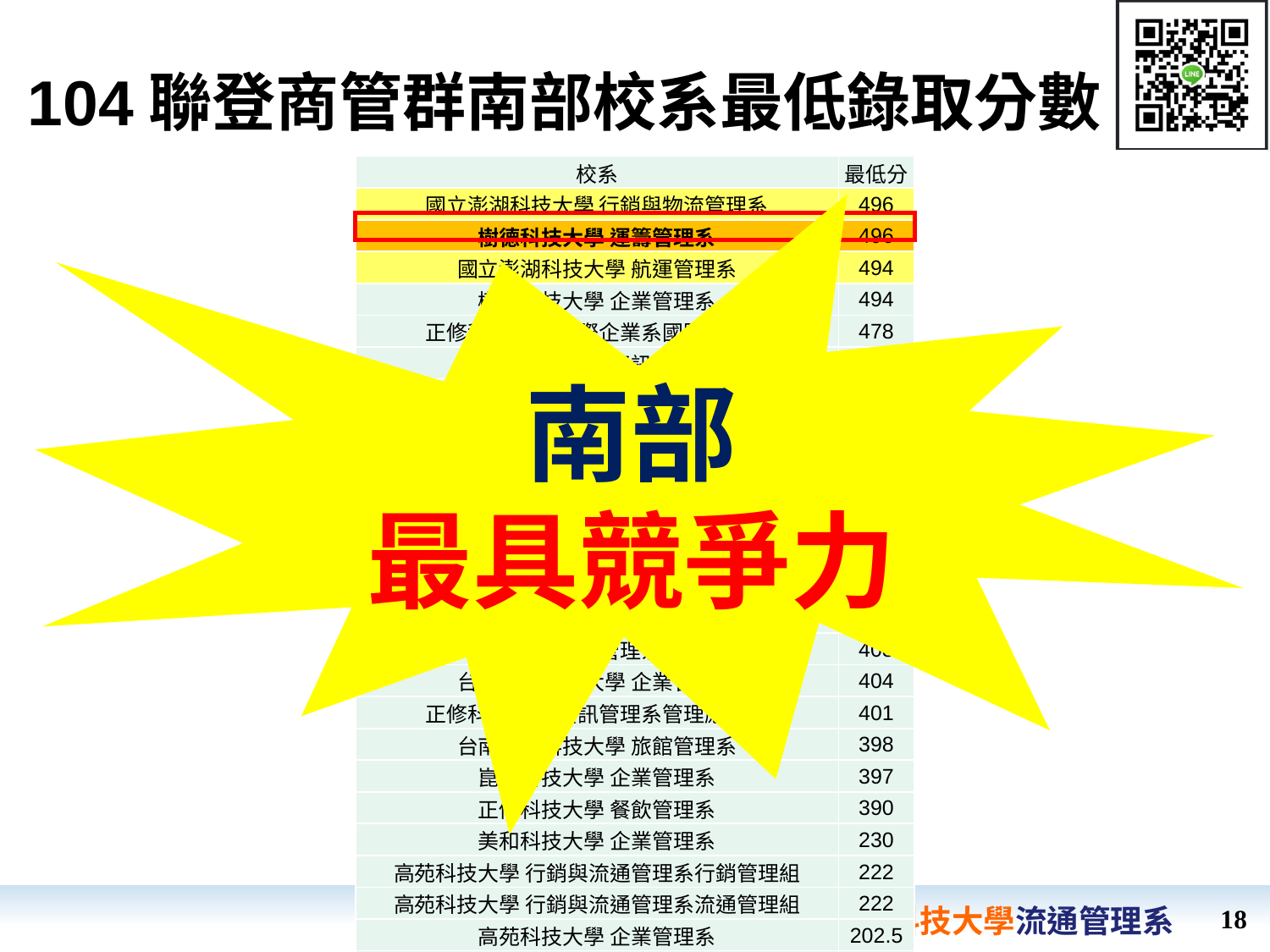

# 104聯登商管群南部校系最低錄取分數
| 校系 | 最低分 |
| --- | --- |
| 國立澎湖科技大學 行銷與物流管理系 | 496 |
| 樹德科技大學 運籌管理系 | 496 |
| 國立澎湖科技大學 航運管理系 | 494 |
| 樹德科技大學 企業管理系 | 494 |
| 正修科技大學 國際企業系國際貿易組 | 478 |
| 南臺科技大學 資訊傳播系 | 476 |
| 南臺科技大學 資訊管理系 | 474 |
| 南臺科技大學 管理與資訊系電子商務組 | 470 |
| 正修科技大學 企業管理系流通管理組 | 469 |
| 國立澎湖科技大學 資訊管理系 | 468 |
| 南臺科技大學 企業電子化學位學程 | 466 |
| 正修科技大學 金融管理系財富管理組 | 456 |
| 正修科技大學 工業工程與管理系工業工程組 | 416 |
| 正修科技大學 資訊管理系資訊應用組 | 413 |
| 正修科技大學 金融管理系金融行銷組 | 408 |
| 台南應用科技大學 企業管理系 | 404 |
| 正修科技大學 資訊管理系管理應用組 | 401 |
| 台南應用科技大學 旅館管理系 | 398 |
| 崑山科技大學 企業管理系 | 397 |
| 正修科技大學 餐飲管理系 | 390 |
| 美和科技大學 企業管理系 | 230 |
| 高苑科技大學 行銷與流通管理系行銷管理組 | 222 |
| 高苑科技大學 行銷與流通管理系流通管理組 | 222 |
| 高苑科技大學 企業管理系 | 202.5 |
| 大仁科技大學 行銷與流通管理系 | 187 |
南部
最具競爭力